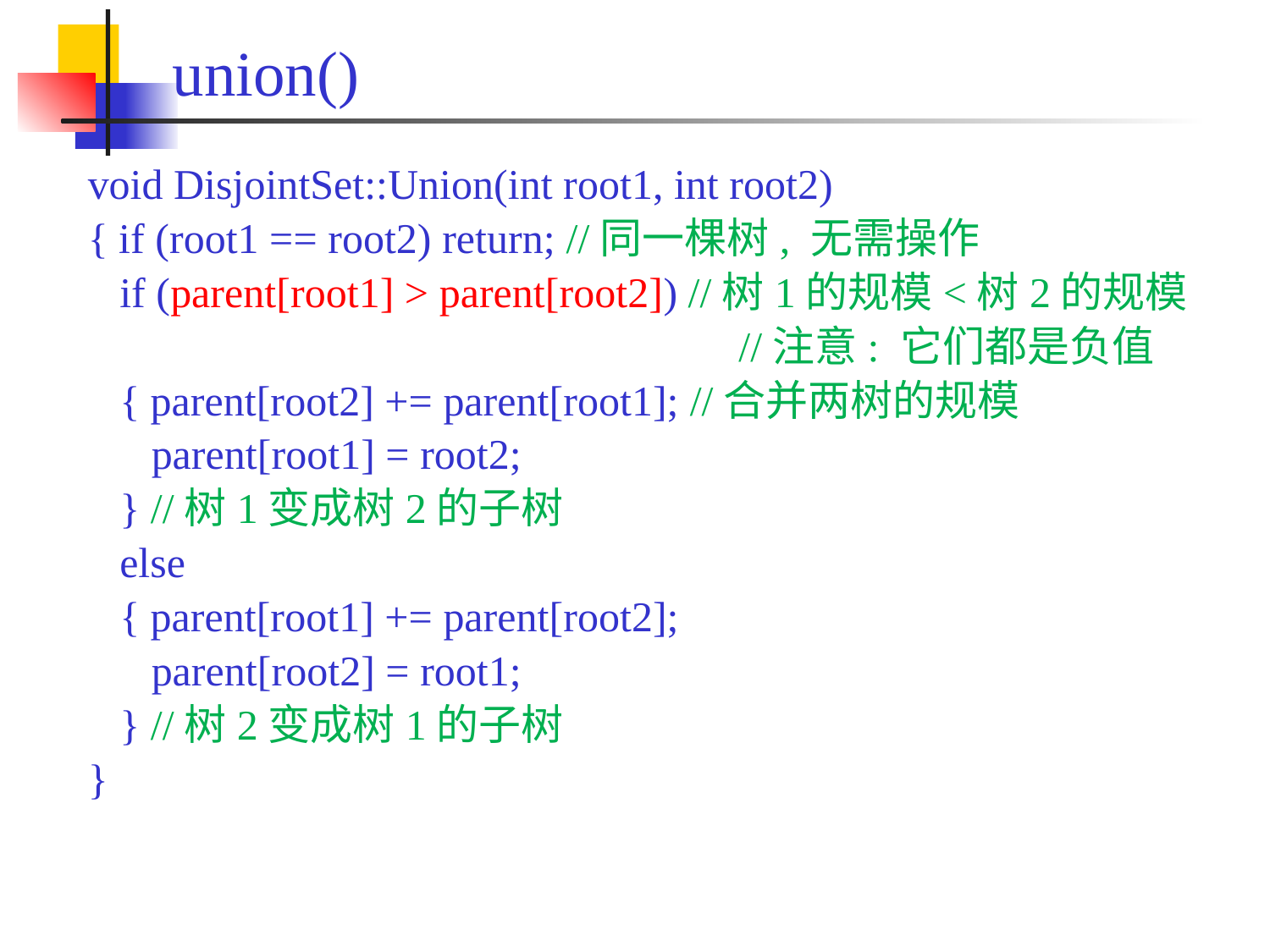

# union()
void DisjointSet::Union(int root1, int root2)
{ if (root1 == root2) return; //同一棵树, 无需操作
   if (parent[root1] > parent[root2]) //树1的规模<树2的规模
					         //注意: 它们都是负值
   { parent[root2] += parent[root1]; //合并两树的规模
      parent[root1] = root2;
   } //树1变成树2的子树
   else
   { parent[root1] += parent[root2];
      parent[root2] = root1;
   } //树2变成树1的子树
}